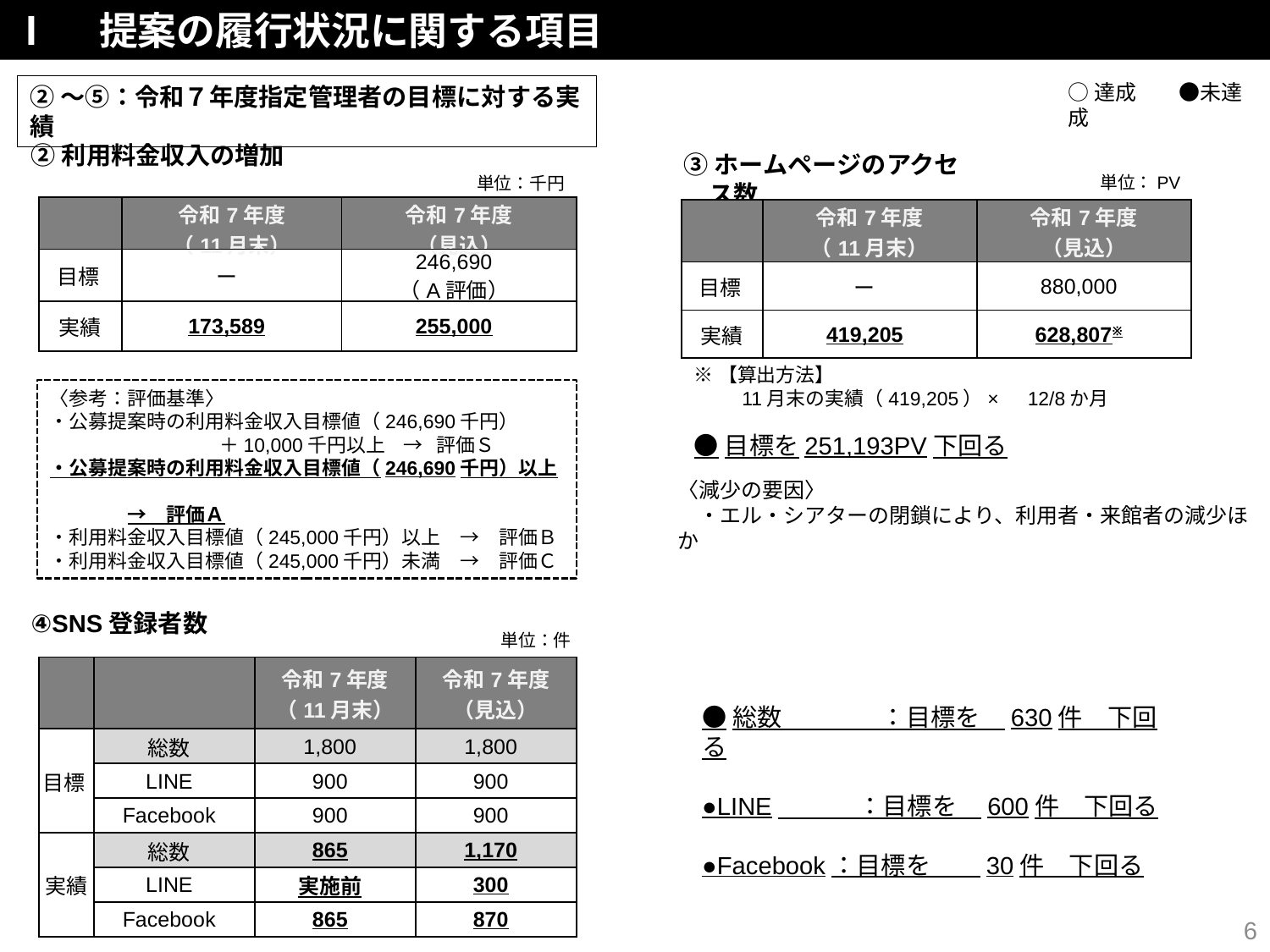

Ⅰ　提案の履行状況に関する項目
○達成　　●未達成
②～⑤：令和７年度指定管理者の目標に対する実績
②利用料金収入の増加
③ホームページのアクセス数
単位：PV
単位：千円
|  | 令和7年度 （11月末） | 令和7年度 （見込） |
| --- | --- | --- |
| 目標 | ー | 246,690 （A評価） |
| 実績 | 173,589 | 255,000 |
|  | 令和7年度 （11月末） | 令和7年度 （見込） |
| --- | --- | --- |
| 目標 | ー | 880,000 |
| 実績 | 419,205 | 628,807※ |
※【算出方法】
　　 11月末の実績（419,205）×　12/8か月
〈参考：評価基準〉
・公募提案時の利用料金収入目標値（246,690千円）
                        　　　＋10,000千円以上    →   評価Ｓ
・公募提案時の利用料金収入目標値（246,690千円）以上
　　　　　　　　　　　　　　　　　　　　 　　　　　　　　　　→　評価Ａ
・利用料金収入目標値（245,000千円）以上　→　評価Ｂ
・利用料金収入目標値（245,000千円）未満　→　評価Ｃ
●目標を251,193PV下回る
〈減少の要因〉
　・エル・シアターの閉鎖により、利用者・来館者の減少ほか
④SNS登録者数
単位：件
|  |  | 令和7年度 （11月末） | 令和7年度 （見込） |
| --- | --- | --- | --- |
| 目標 | 総数 | 1,800 | 1,800 |
|  | LINE | 900 | 900 |
|  | Facebook | 900 | 900 |
| 実績 | 総数 | 865 | 1,170 |
|  | LINE | 実施前 | 300 |
|  | Facebook | 865 | 870 |
●総数　　　　：目標を　630件　下回る

●LINE　　　 ：目標を　600件　下回る

●Facebook：目標を　　30件　下回る
6